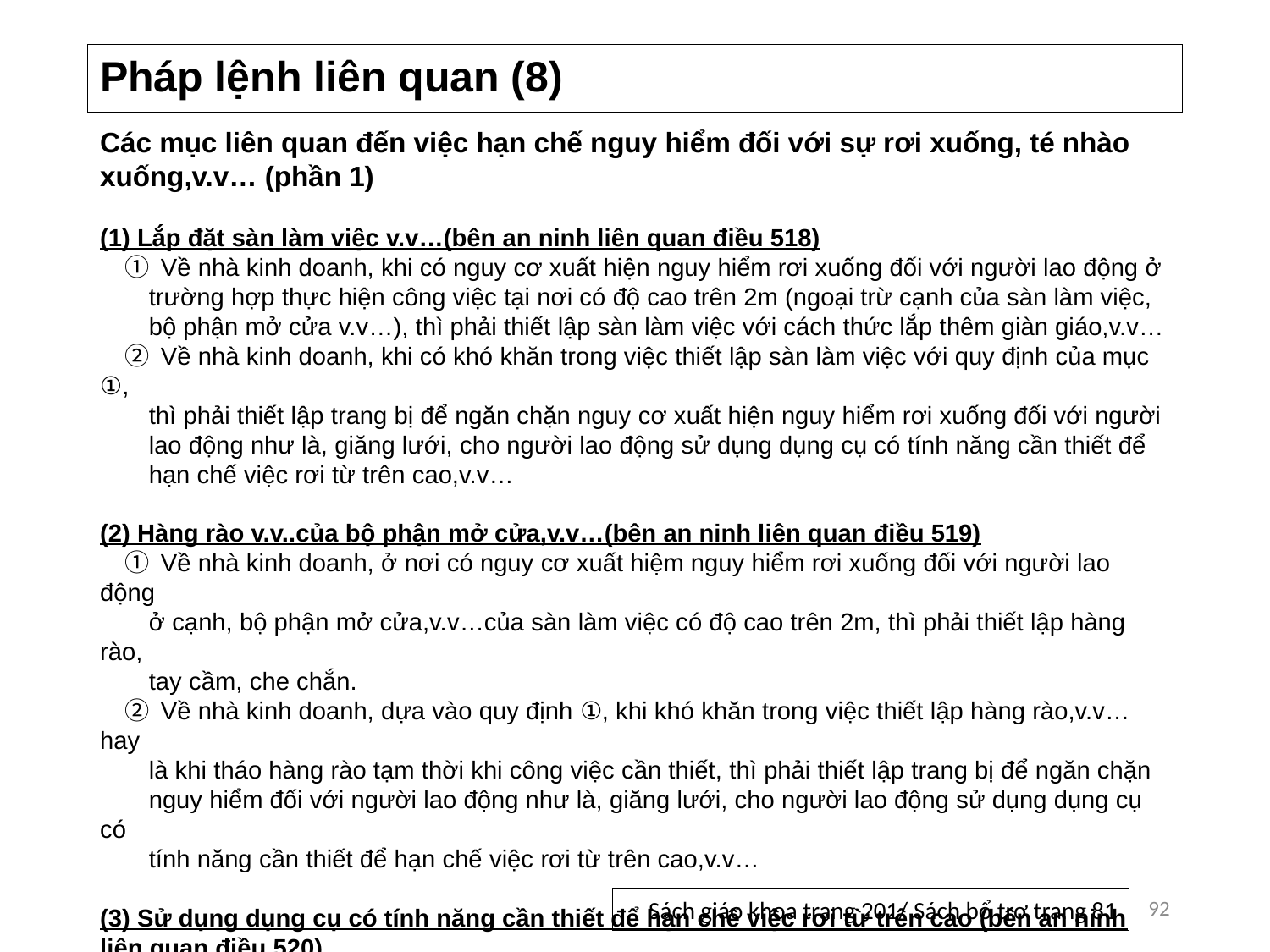

# Pháp lệnh liên quan (8)
Các mục liên quan đến việc hạn chế nguy hiểm đối với sự rơi xuống, té nhào xuống,v.v… (phần 1)

(1) Lắp đặt sàn làm việc v.v…(bên an ninh liên quan điều 518)
　① Về nhà kinh doanh, khi có nguy cơ xuất hiện nguy hiểm rơi xuống đối với người lao động ở
       trường hợp thực hiện công việc tại nơi có độ cao trên 2m (ngoại trừ cạnh của sàn làm việc,
       bộ phận mở cửa v.v…), thì phải thiết lập sàn làm việc với cách thức lắp thêm giàn giáo,v.v…
　② Về nhà kinh doanh, khi có khó khăn trong việc thiết lập sàn làm việc với quy định của mục ①,
       thì phải thiết lập trang bị để ngăn chặn nguy cơ xuất hiện nguy hiểm rơi xuống đối với người
       lao động như là, giăng lưới, cho người lao động sử dụng dụng cụ có tính năng cần thiết để
       hạn chế việc rơi từ trên cao,v.v…

(2) Hàng rào v.v..của bộ phận mở cửa,v.v…(bên an ninh liên quan điều 519)
　① Về nhà kinh doanh, ở nơi có nguy cơ xuất hiệm nguy hiểm rơi xuống đối với người lao động
       ở cạnh, bộ phận mở cửa,v.v…của sàn làm việc có độ cao trên 2m, thì phải thiết lập hàng rào,
       tay cầm, che chắn.
　② Về nhà kinh doanh, dựa vào quy định ①, khi khó khăn trong việc thiết lập hàng rào,v.v… hay
       là khi tháo hàng rào tạm thời khi công việc cần thiết, thì phải thiết lập trang bị để ngăn chặn
       nguy hiểm đối với người lao động như là, giăng lưới, cho người lao động sử dụng dụng cụ có
       tính năng cần thiết để hạn chế việc rơi từ trên cao,v.v…

(3) Sử dụng dụng cụ có tính năng cần thiết để hạn chế việc rơi từ trên cao (bên an ninh liên quan điều 520)
　・Về người lao động, ở trường hợp (1) ① hay (2) ②, khi được chỉ định sử dụng dụng cụ có tính
    năng cần thiết để hạn chế việc rơi từ trên cao, thì phải sử dụng cái này.
92
Sách giáo khoa trang 201/ Sách bổ trợ trang 81